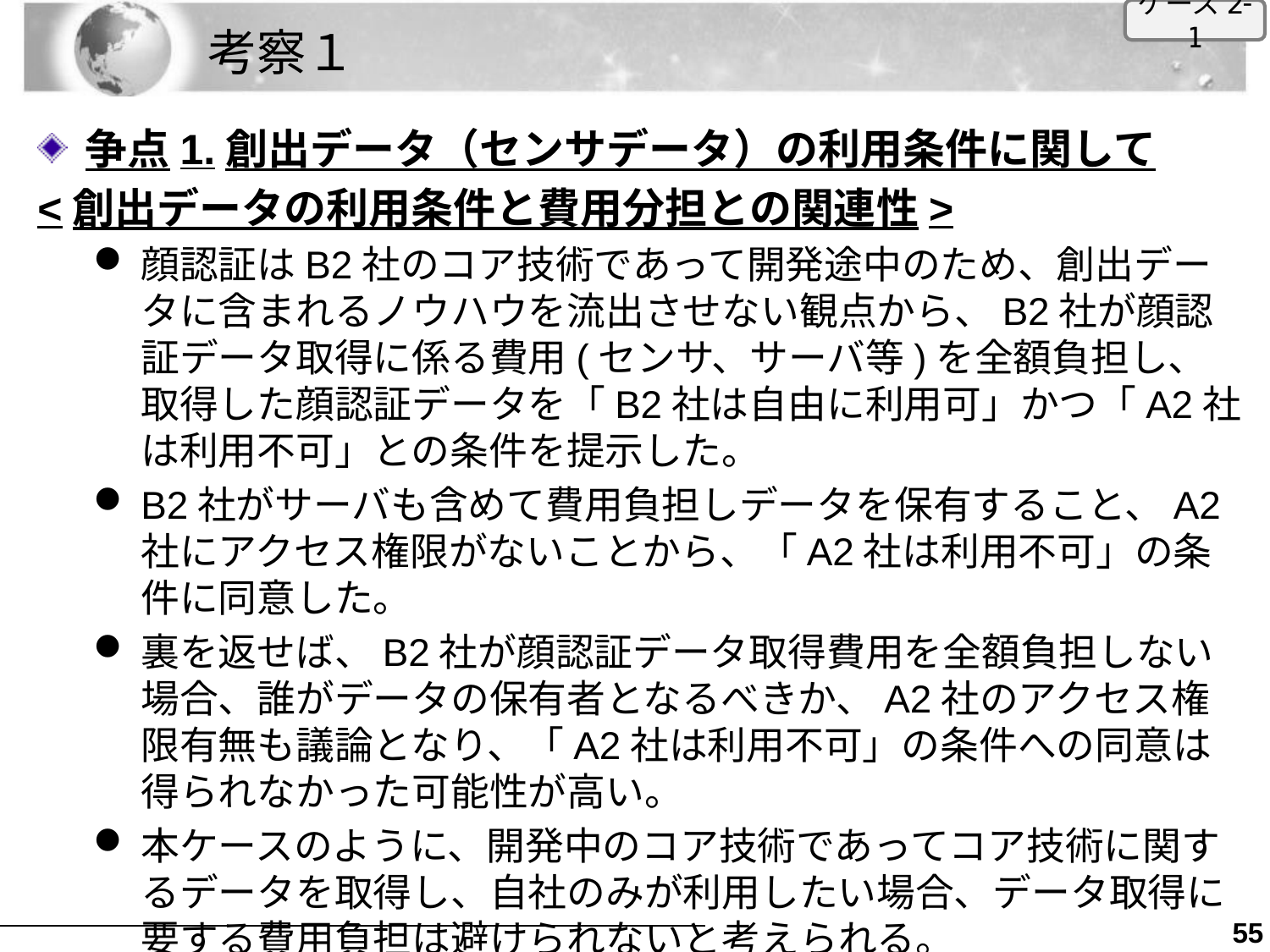

ケース2-1
# 考察１
争点1.創出データ（センサデータ）の利用条件に関して
<創出データの利用条件と費用分担との関連性>
顔認証はB2社のコア技術であって開発途中のため、創出データに含まれるノウハウを流出させない観点から、B2社が顔認証データ取得に係る費用(センサ、サーバ等)を全額負担し、取得した顔認証データを「B2社は自由に利用可」かつ「A2社は利用不可」との条件を提示した。
B2社がサーバも含めて費用負担しデータを保有すること、A2社にアクセス権限がないことから、「A2社は利用不可」の条件に同意した。
裏を返せば、B2社が顔認証データ取得費用を全額負担しない場合、誰がデータの保有者となるべきか、A2社のアクセス権限有無も議論となり、「A2社は利用不可」の条件への同意は得られなかった可能性が高い。
本ケースのように、開発中のコア技術であってコア技術に関するデータを取得し、自社のみが利用したい場合、データ取得に要する費用負担は避けられないと考えられる。

55